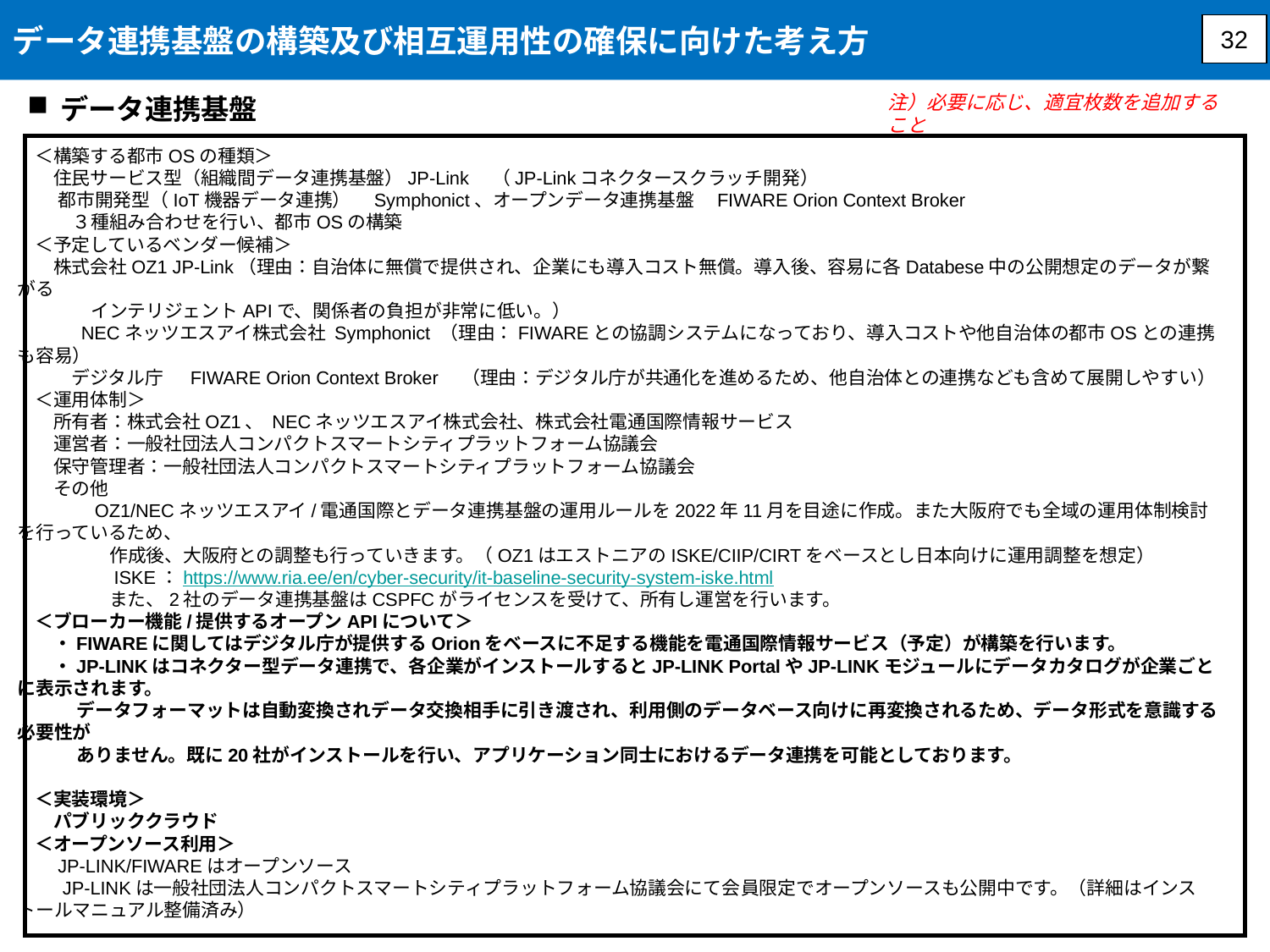

データ連携基盤の構築及び相互運用性の確保に向けた考え方
32
注）必要に応じ、適宜枚数を追加すること
データ連携基盤

＜構築する都市OSの種類＞
　住民サービス型（組織間データ連携基盤）JP-Link　（JP-Linkコネクタースクラッチ開発）
　　 都市開発型（IoT機器データ連携）　Symphonict、オープンデータ連携基盤　FIWARE Orion Context Broker　
　　　３種組み合わせを行い、都市OSの構築
＜予定しているベンダー候補＞
　株式会社OZ1 JP-Link（理由：自治体に無償で提供され、企業にも導入コスト無償。導入後、容易に各Databese中の公開想定のデータが繋がる
　　　　インテリジェントAPIで、関係者の負担が非常に低い。）
　　 　NECネッツエスアイ株式会社 Symphonict （理由：FIWAREとの協調システムになっており、導入コストや他自治体の都市OSとの連携も容易）
　　デジタル庁　 FIWARE Orion Context Broker　（理由：デジタル庁が共通化を進めるため、他自治体との連携なども含めて展開しやすい）
＜運用体制＞
　所有者：株式会社OZ1、 NECネッツエスアイ株式会社、株式会社電通国際情報サービス
　運営者：一般社団法人コンパクトスマートシティプラットフォーム協議会
　保守管理者：一般社団法人コンパクトスマートシティプラットフォーム協議会
　その他
　　　OZ1/NECネッツエスアイ/電通国際とデータ連携基盤の運用ルールを2022年11月を目途に作成。また大阪府でも全域の運用体制検討を行っているため、
　　　　　作成後、大阪府との調整も行っていきます。（OZ1はエストニアのISKE/CIIP/CIRTをベースとし日本向けに運用調整を想定）
　　　　　ISKE：https://www.ria.ee/en/cyber-security/it-baseline-security-system-iske.html
　　　　　また、2社のデータ連携基盤はCSPFCがライセンスを受けて、所有し運営を行います。
＜ブローカー機能/提供するオープンAPIについて＞
　・FIWAREに関してはデジタル庁が提供するOrionをベースに不足する機能を電通国際情報サービス（予定）が構築を行います。
　・JP-LINKはコネクター型データ連携で、各企業がインストールするとJP-LINK PortalやJP-LINKモジュールにデータカタログが企業ごとに表示されます。
　　　 データフォーマットは自動変換されデータ交換相手に引き渡され、利用側のデータベース向けに再変換されるため、データ形式を意識する必要性が
　　　 ありません。既に20社がインストールを行い、アプリケーション同士におけるデータ連携を可能としております。

＜実装環境＞
　パブリッククラウド
＜オープンソース利用＞
　JP-LINK/FIWAREはオープンソース
　 　JP-LINKは一般社団法人コンパクトスマートシティプラットフォーム協議会にて会員限定でオープンソースも公開中です。（詳細はインストールマニュアル整備済み）